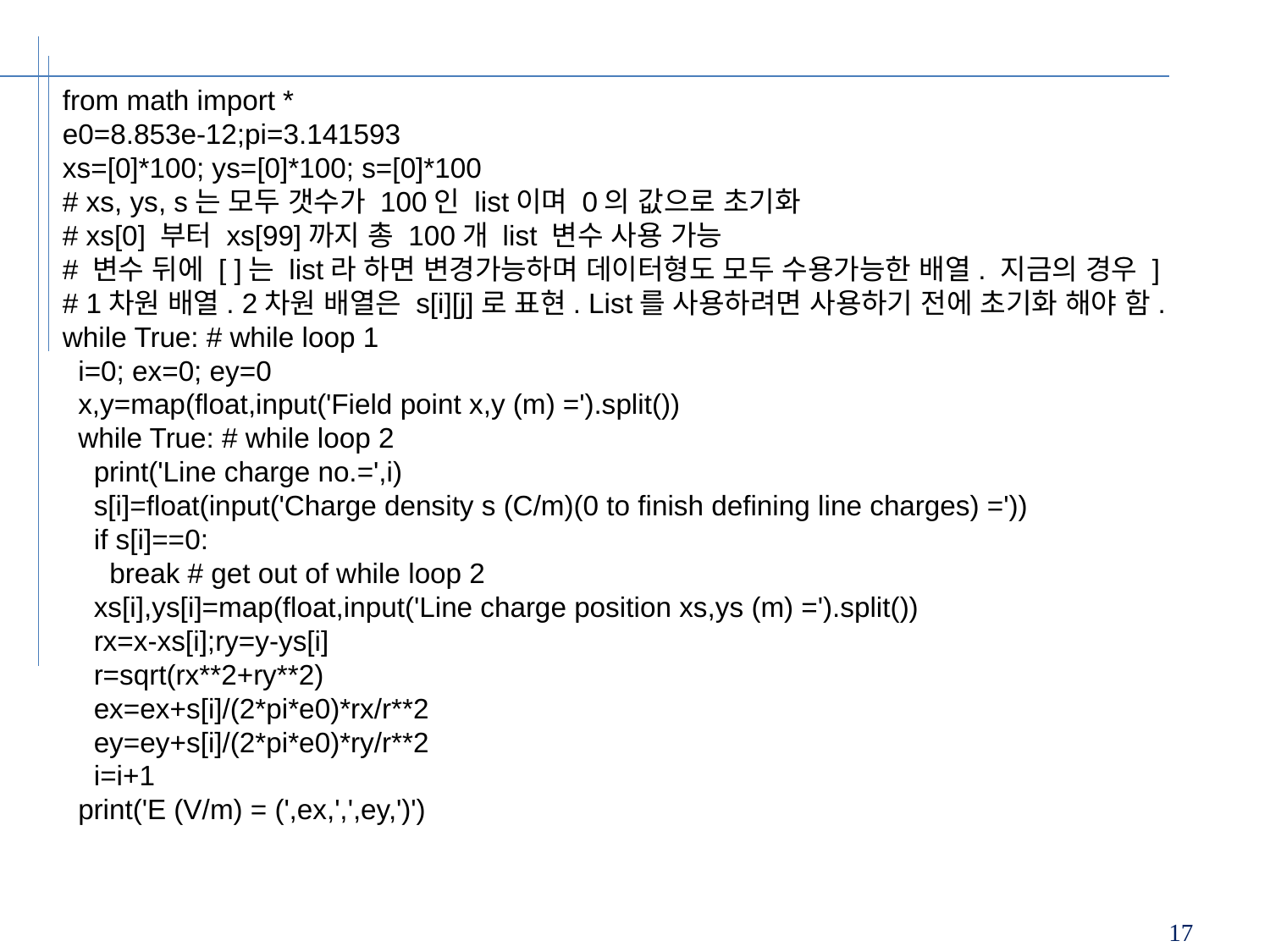

from math import *
e0=8.853e-12;pi=3.141593
xs=[0]*100; ys=[0]*100; s=[0]*100
# xs, ys, s는 모두 갯수가 100인 list이며 0의 값으로 초기화
# xs[0] 부터 xs[99]까지 총 100개 list 변수 사용 가능
# 변수 뒤에 [ ]는 list라 하면 변경가능하며 데이터형도 모두 수용가능한 배열. 지금의 경우 ]
# 1차원 배열. 2차원 배열은 s[i][j]로 표현. List를 사용하려면 사용하기 전에 초기화 해야 함.
while True: # while loop 1
  i=0; ex=0; ey=0
  x,y=map(float,input('Field point x,y (m) =').split())
  while True: # while loop 2
    print('Line charge no.=',i)
    s[i]=float(input('Charge density s (C/m)(0 to finish defining line charges) ='))
    if s[i]==0:
      break # get out of while loop 2
    xs[i],ys[i]=map(float,input('Line charge position xs,ys (m) =').split())
    rx=x-xs[i];ry=y-ys[i]
    r=sqrt(rx**2+ry**2)
    ex=ex+s[i]/(2*pi*e0)*rx/r**2
    ey=ey+s[i]/(2*pi*e0)*ry/r**2
    i=i+1
  print('E (V/m) = (',ex,',',ey,')')
17